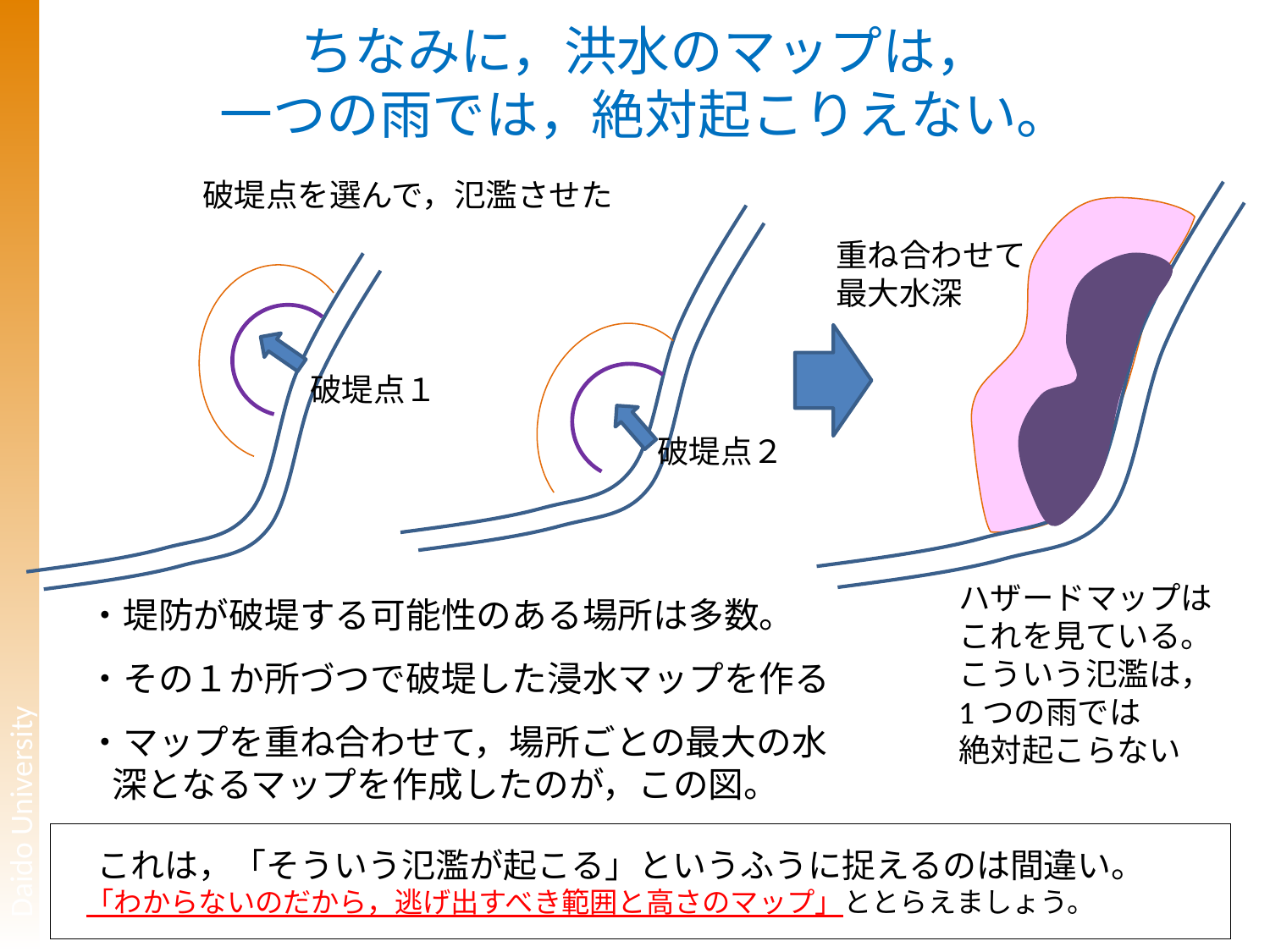

# ちなみに，洪水のマップは， 一つの雨では，絶対起こりえない。
破堤点を選んで，氾濫させた

破堤点２
重ね合わせて
最大水深

破堤点１

ハザードマップは
これを見ている。
こういう氾濫は，
1つの雨では
絶対起こらない
・堤防が破堤する可能性のある場所は多数。
・その１か所づつで破堤した浸水マップを作る
・マップを重ね合わせて，場所ごとの最大の水深となるマップを作成したのが，この図。
　これは，「そういう氾濫が起こる」というふうに捉えるのは間違い。
「わからないのだから，逃げ出すべき範囲と高さのマップ」ととらえましょう。